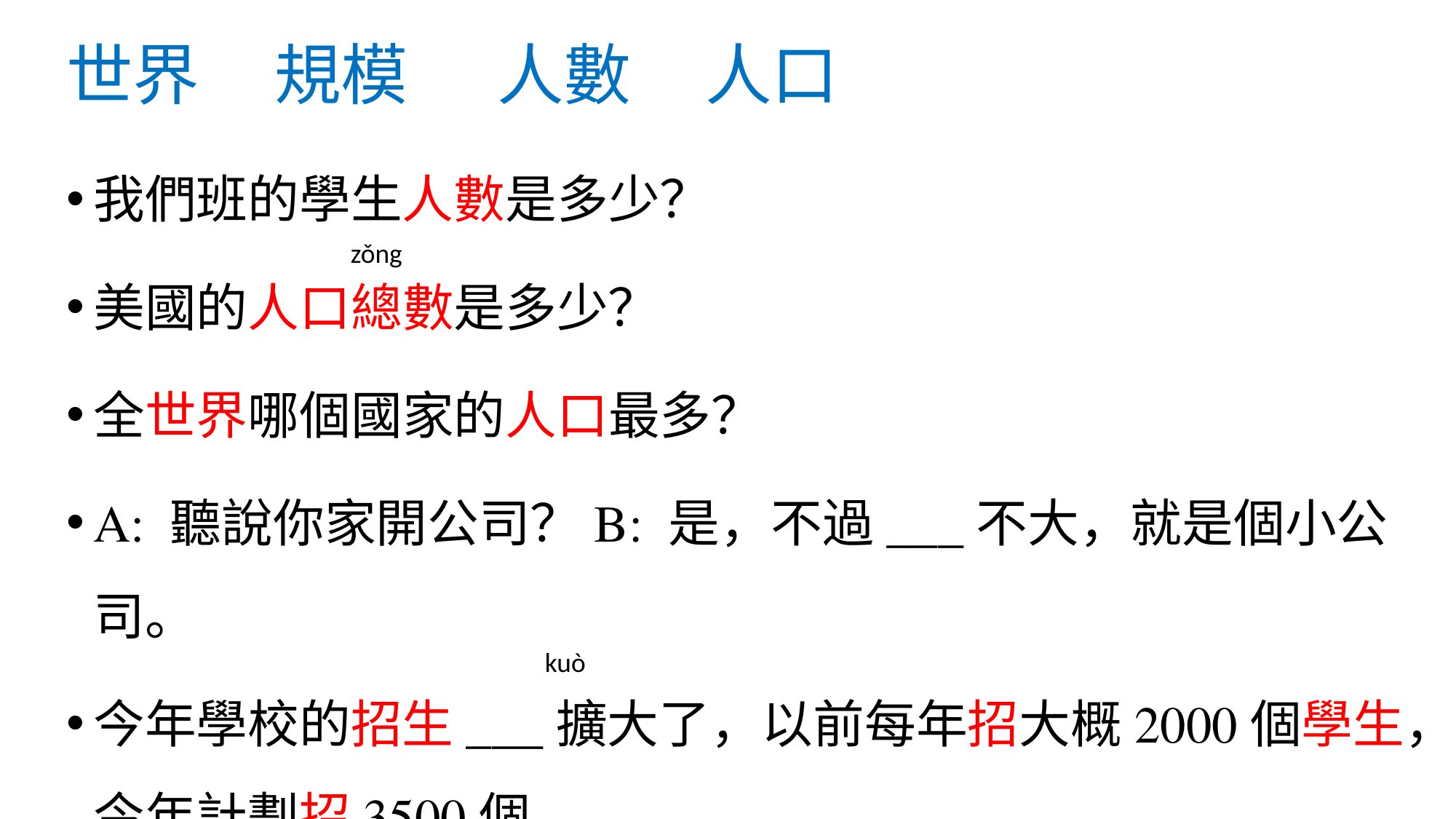

# 世界     規模      人數     人口
我們班的學生人數是多少？
美國的人口總數是多少？
全世界哪個國家的人口最多？
A: 聽說你家開公司？B: 是，不過___不大，就是個小公司。
今年學校的招生___擴大了，以前每年招大概2000個學生，今年計劃招3500個。

zǒng
kuò